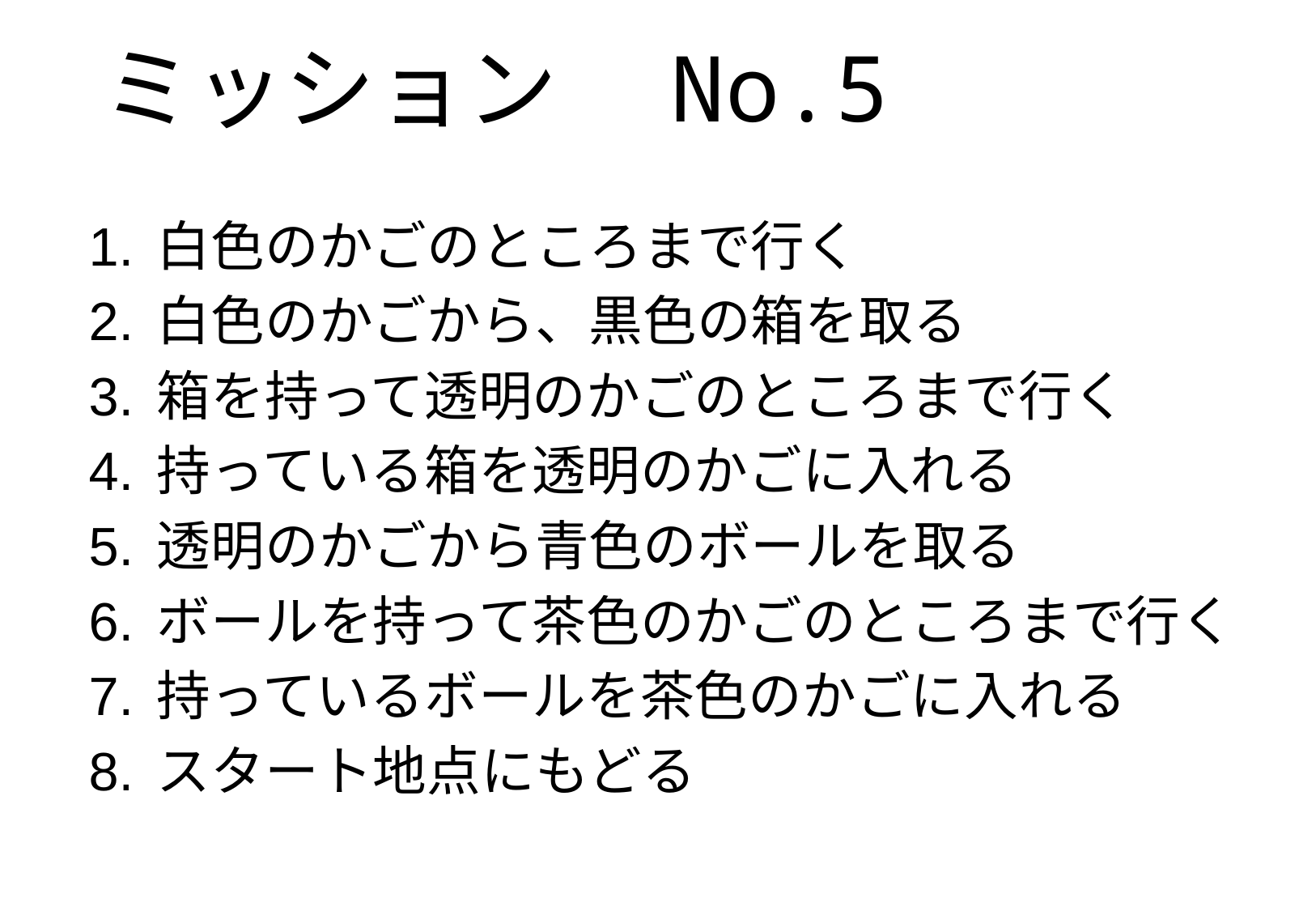

# ミッション　No.5
白色のかごのところまで行く
白色のかごから、黒色の箱を取る
箱を持って透明のかごのところまで行く
持っている箱を透明のかごに入れる
透明のかごから青色のボールを取る
ボールを持って茶色のかごのところまで行く
持っているボールを茶色のかごに入れる
スタート地点にもどる